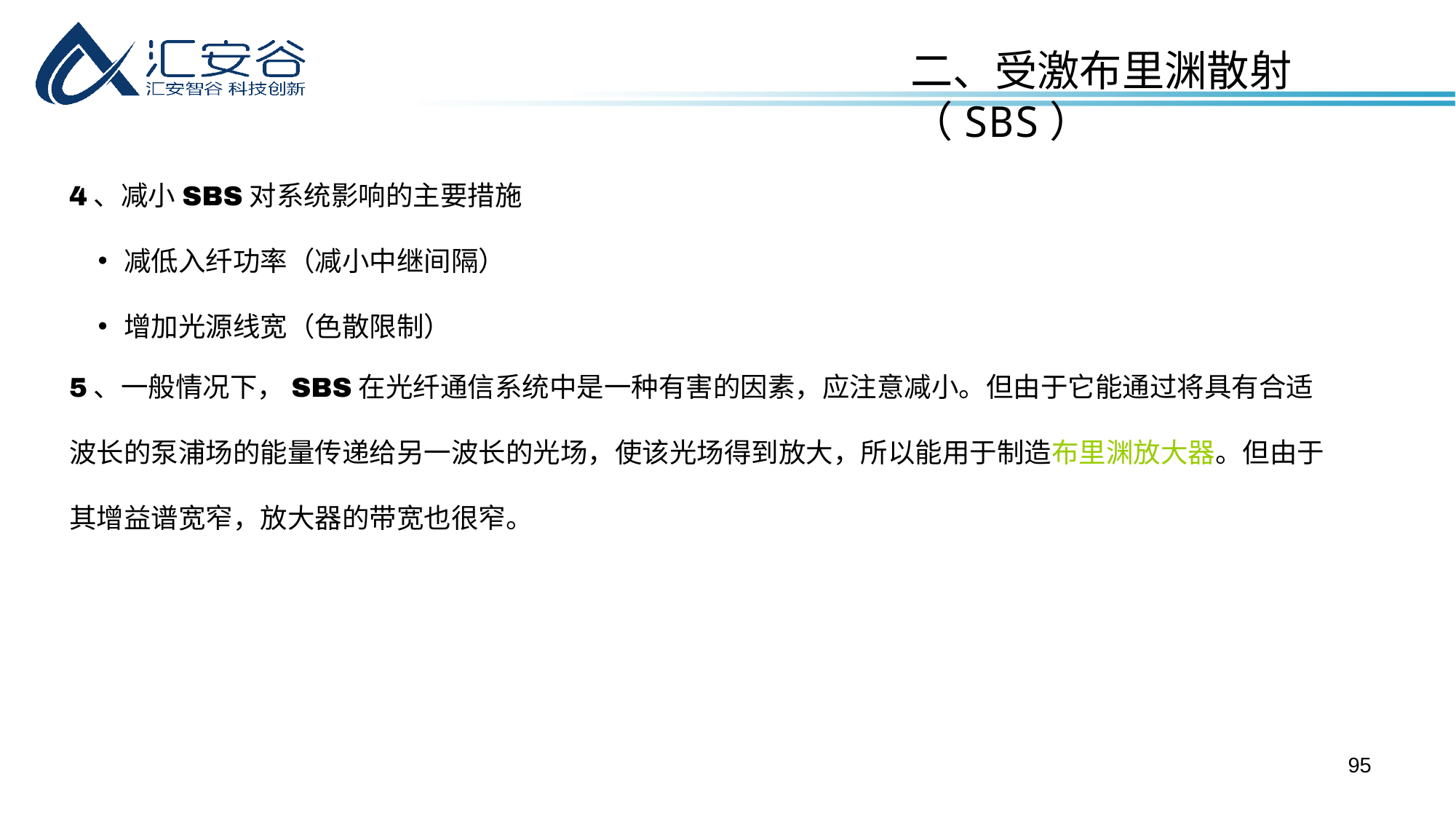

二、受激布里渊散射（SBS）
4、减小SBS对系统影响的主要措施
减低入纤功率（减小中继间隔）
增加光源线宽（色散限制）
5、一般情况下，SBS在光纤通信系统中是一种有害的因素，应注意减小。但由于它能通过将具有合适波长的泵浦场的能量传递给另一波长的光场，使该光场得到放大，所以能用于制造布里渊放大器。但由于其增益谱宽窄，放大器的带宽也很窄。

95